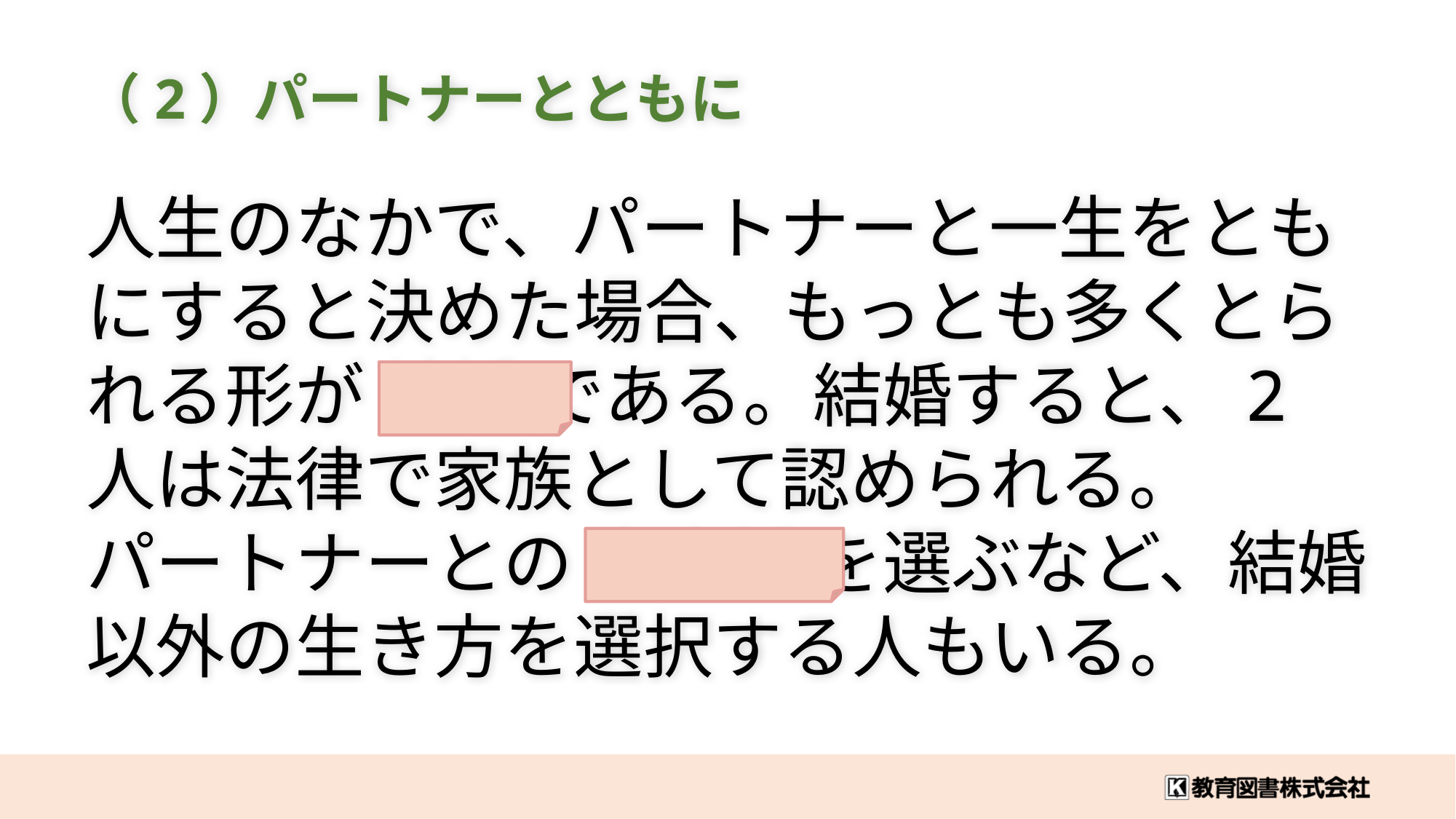

（2）パートナーとともに
人生のなかで、パートナーと一生をともにすると決めた場合、もっとも多くとられる形が 結婚 である。結婚すると、2人は法律で家族として認められる。
パートナーとの 事実婚 を選ぶなど、結婚以外の生き方を選択する人もいる。